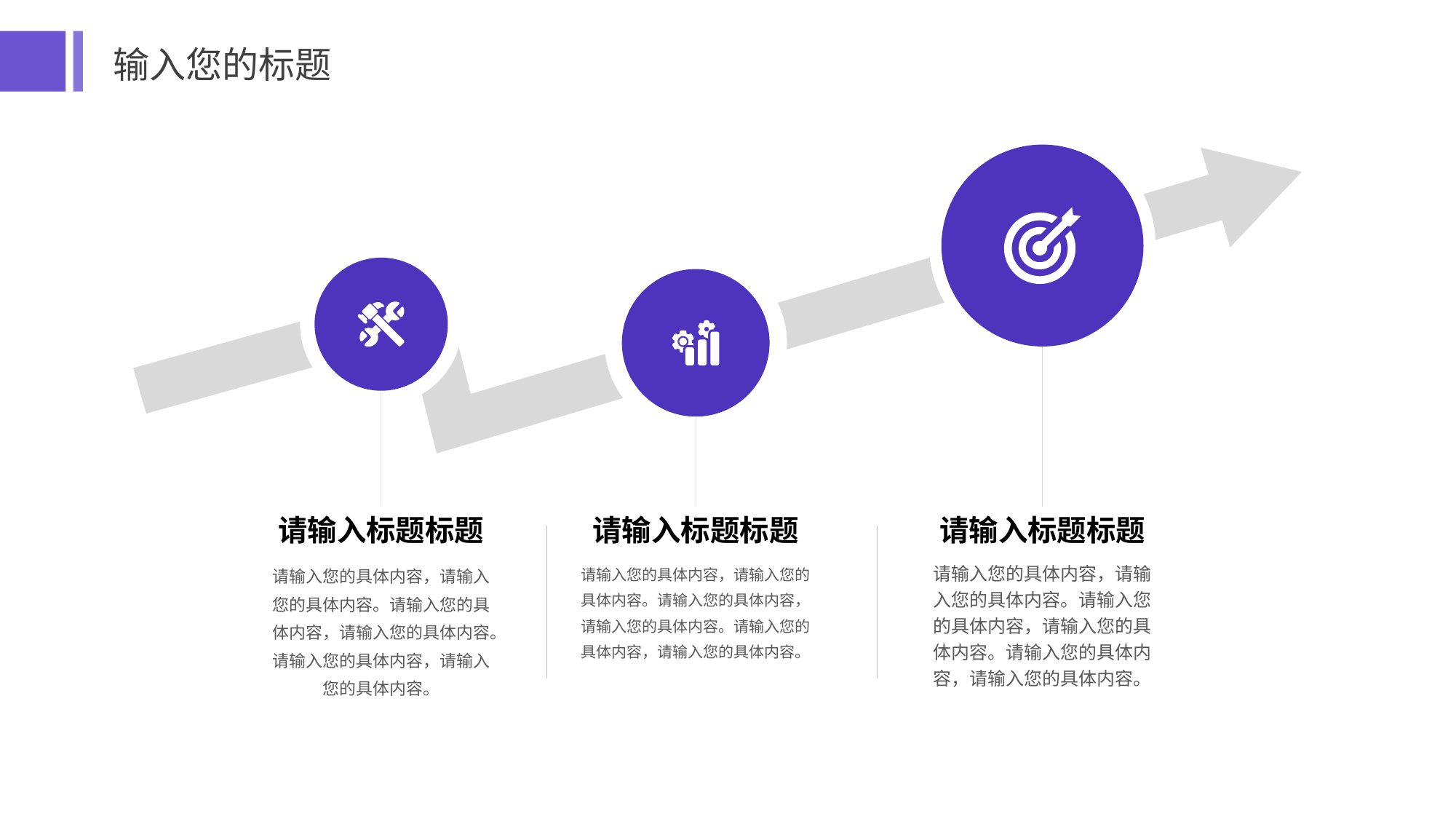

输入您的标题

请输入标题标题
请输入您的具体内容，请输入您的具体内容。请输入您的具体内容，请输入您的具体内容。请输入您的具体内容，请输入您的具体内容。

请输入标题标题
请输入您的具体内容，请输入您的具体内容。请输入您的具体内容，请输入您的具体内容。请输入您的具体内容，请输入您的具体内容。

请输入标题标题
请输入您的具体内容，请输入您的具体内容。请输入您的具体内容，请输入您的具体内容。请输入您的具体内容，请输入您的具体内容。